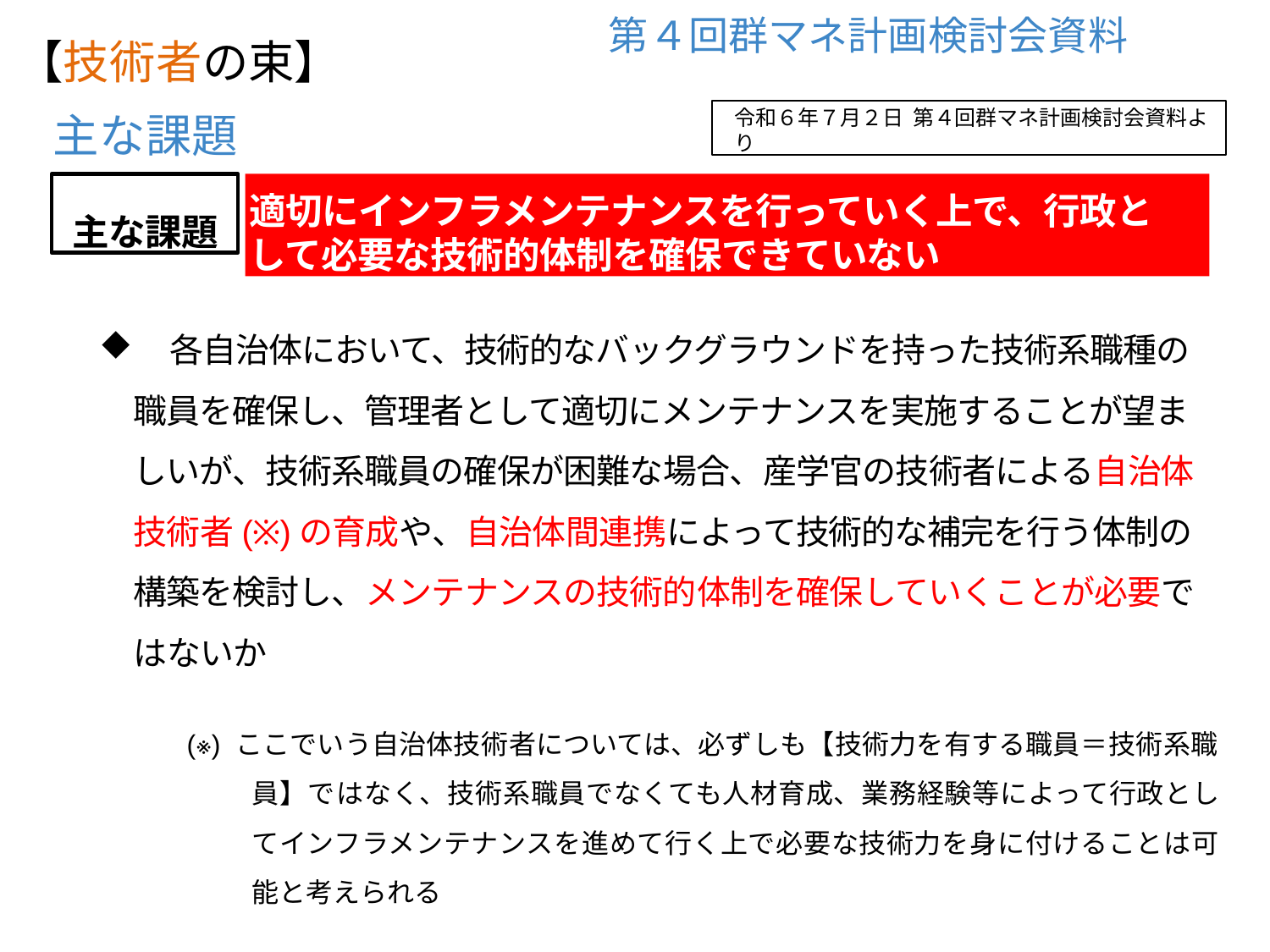

第４回群マネ計画検討会資料
# 【技術者の束】
令和６年７月２日  第４回群マネ計画検討会資料より
主な課題
主な課題
適切にインフラメンテナンスを行っていく上で、行政として必要な技術的体制を確保できていない
	各自治体において、技術的なバックグラウンドを持った技術系職種の職員を確保し、管理者として適切にメンテナンスを実施することが望ましいが、技術系職員の確保が困難な場合、産学官の技術者による自治体技術者(※)の育成や、自治体間連携によって技術的な補完を行う体制の構築を検討し、メンテナンスの技術的体制を確保していくことが必要ではないか
(※) ここでいう自治体技術者については、必ずしも【技術力を有する職員＝技術系職員】ではなく、技術系職員でなくても人材育成、業務経験等によって行政としてインフラメンテナンスを進めて行く上で必要な技術力を身に付けることは可能と考えられる
50